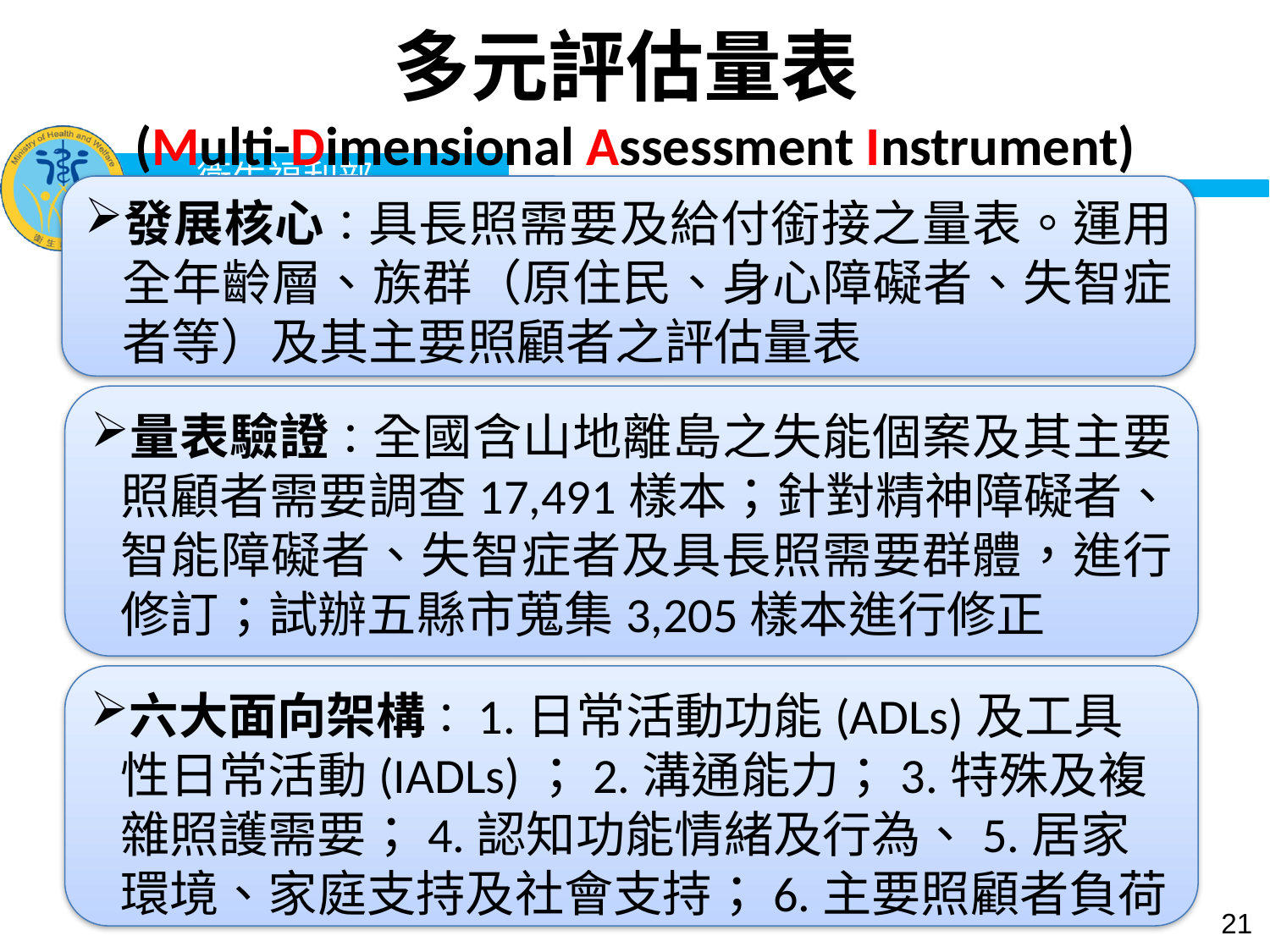

# 多元評估量表 (Multi-Dimensional Assessment Instrument)
發展核心：具長照需要及給付銜接之量表。運用全年齡層、族群（原住民、身心障礙者、失智症者等）及其主要照顧者之評估量表
量表驗證：全國含山地離島之失能個案及其主要照顧者需要調查17,491樣本；針對精神障礙者、智能障礙者、失智症者及具長照需要群體，進行修訂；試辦五縣市蒐集3,205樣本進行修正
六大面向架構：1.日常活動功能(ADLs)及工具性日常活動(IADLs)；2.溝通能力；3.特殊及複雜照護需要；4.認知功能情緒及行為、5.居家環境、家庭支持及社會支持；6.主要照顧者負荷
21